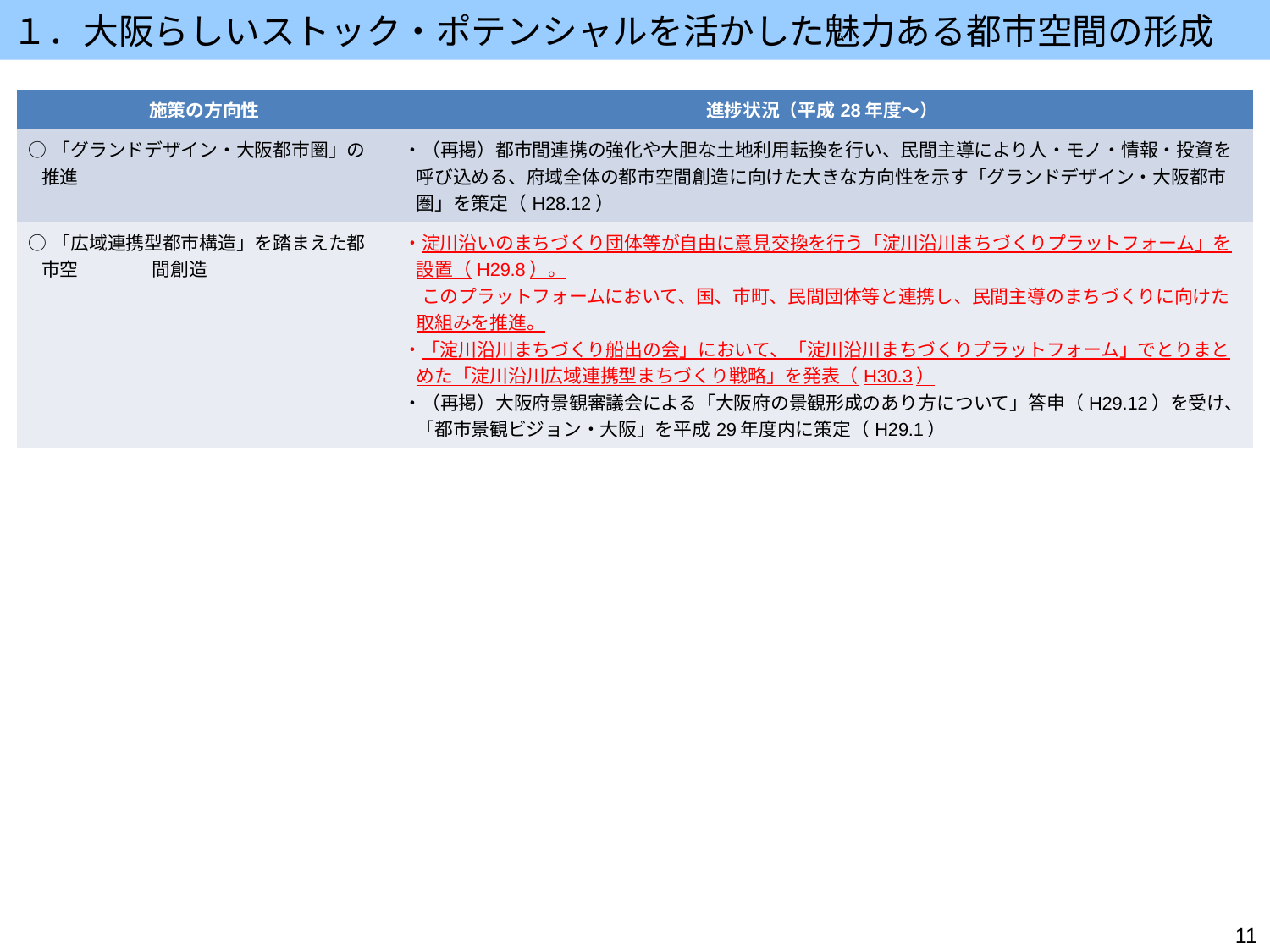

１．大阪らしいストック・ポテンシャルを活かした魅力ある都市空間の形成
| 施策の方向性 | 進捗状況（平成28年度～） |
| --- | --- |
| ○「グランドデザイン・大阪都市圏」の推進 | ・（再掲）都市間連携の強化や大胆な土地利用転換を行い、民間主導により人・モノ・情報・投資を呼び込める、府域全体の都市空間創造に向けた大きな方向性を示す「グランドデザイン・大阪都市圏」を策定（H28.12） |
| ○「広域連携型都市構造」を踏まえた都市空　　　　間創造 | ・淀川沿いのまちづくり団体等が自由に意見交換を行う「淀川沿川まちづくりプラットフォーム」を設置（H29.8）。 　このプラットフォームにおいて、国、市町、民間団体等と連携し、民間主導のまちづくりに向けた取組みを推進。 ・「淀川沿川まちづくり船出の会」において、「淀川沿川まちづくりプラットフォーム」でとりまとめた「淀川沿川広域連携型まちづくり戦略」を発表（H30.3） ・（再掲）大阪府景観審議会による「大阪府の景観形成のあり方について」答申（H29.12）を受け、「都市景観ビジョン・大阪」を平成29年度内に策定（H29.1） |
11